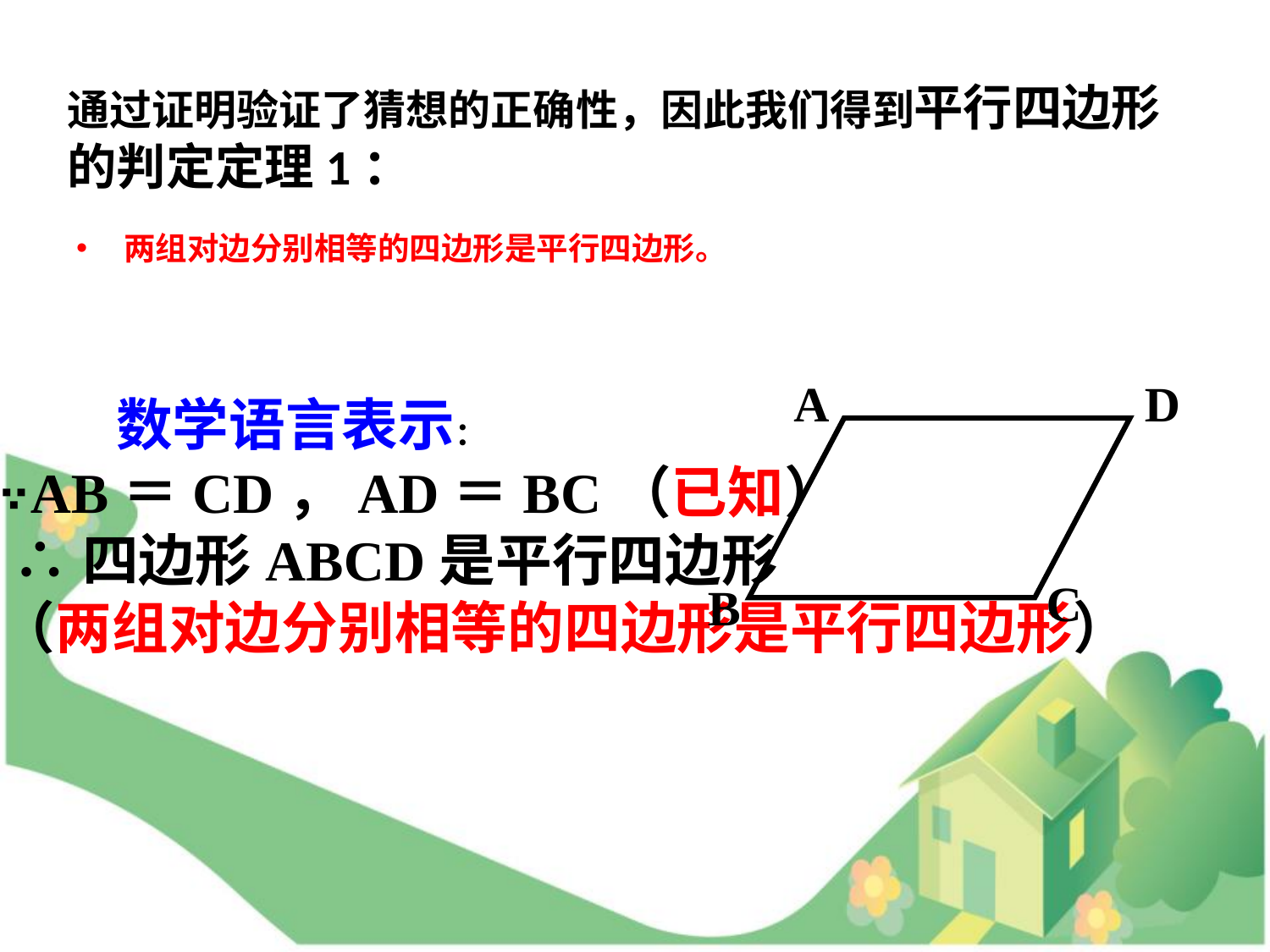

# 通过证明验证了猜想的正确性，因此我们得到平行四边形的判定定理1：
两组对边分别相等的四边形是平行四边形。

A
D

C
B
        数学语言表示：
∵AB＝CD，AD＝BC（已知）
 ∴四边形ABCD是平行四边形
（两组对边分别相等的四边形是平行四边形）